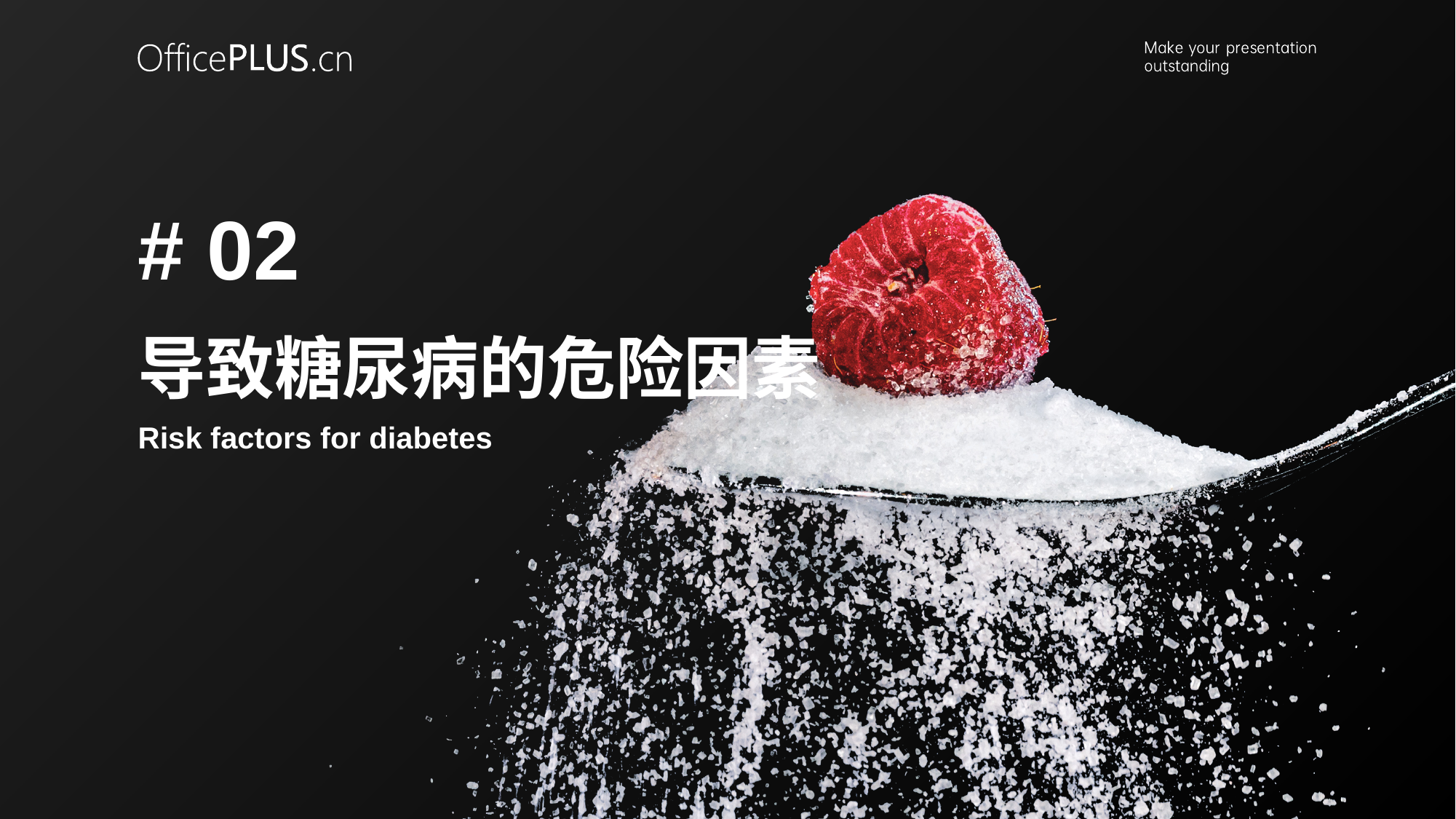

# 02
导致糖尿病的危险因素
Risk factors for diabetes